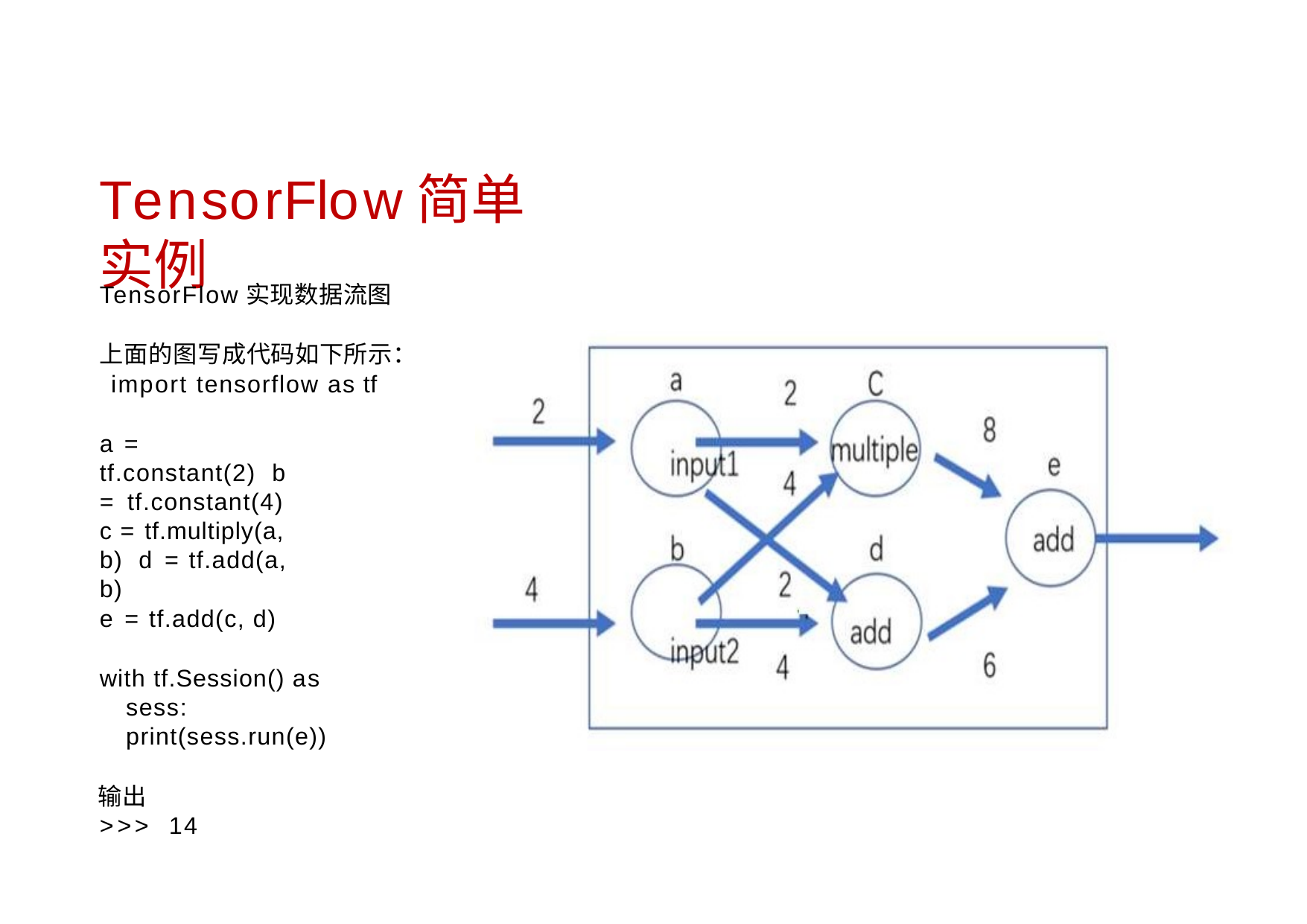

# TensorFlow简单实例
TensorFlow实现数据流图

上面的图写成代码如下所示：  import tensorflow as tf

a = tf.constant(2)  b = tf.constant(4)  c = tf.multiply(a, b)  d = tf.add(a, b)
e = tf.add(c, d)

with tf.Session() as sess:  print(sess.run(e))

输出>>>  14